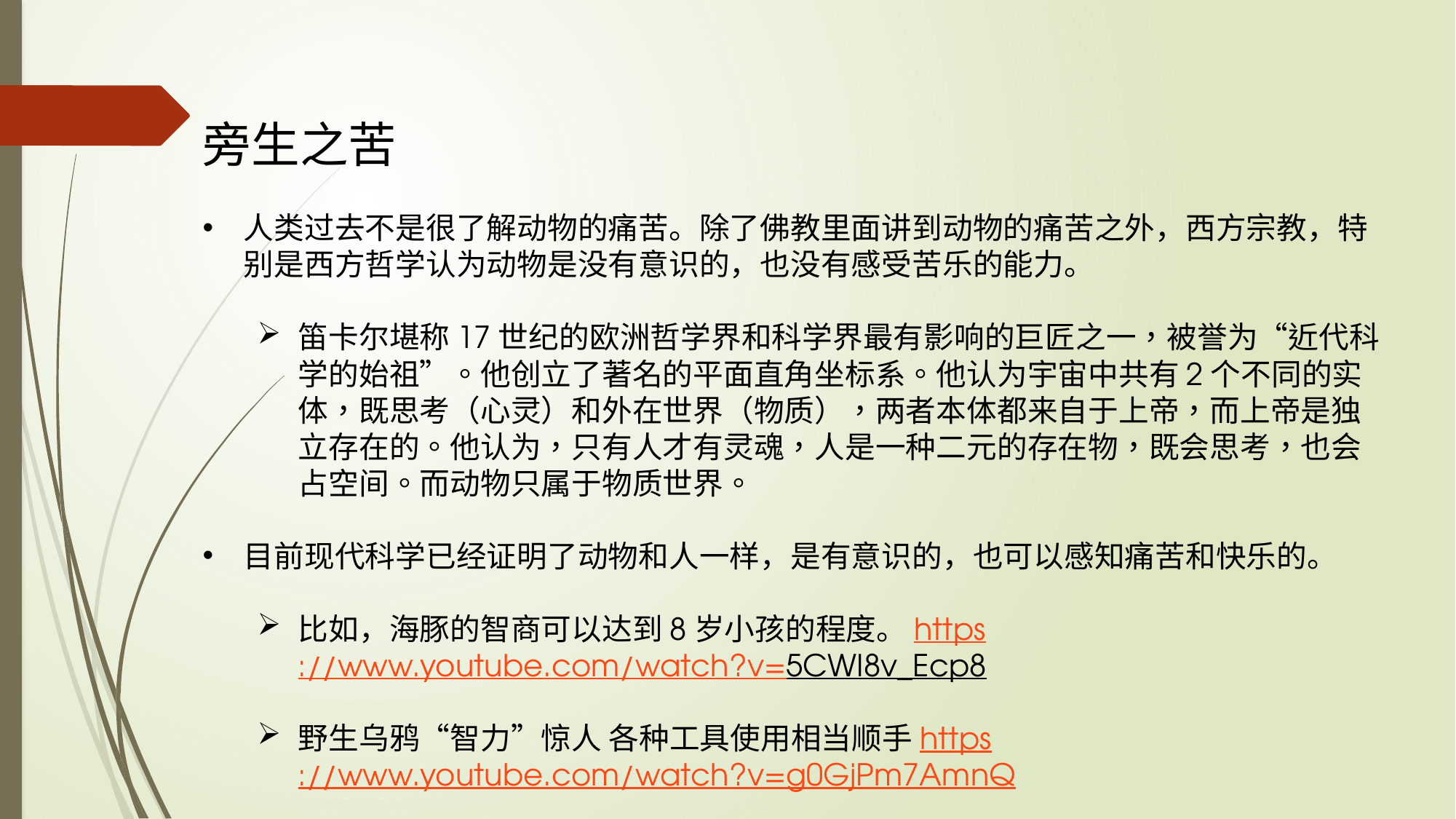

旁生之苦

人类过去不是很了解动物的痛苦。除了佛教里面讲到动物的痛苦之外，西方宗教，特别是西方哲学认为动物是没有意识的，也没有感受苦乐的能力。

笛卡尔堪称17世纪的欧洲哲学界和科学界最有影响的巨匠之一，被誉为“近代科学的始祖”。他创立了著名的平面直角坐标系。他认为宇宙中共有2个不同的实体，既思考（心灵）和外在世界（物质），两者本体都来自于上帝，而上帝是独立存在的。他认为，只有人才有灵魂，人是一种二元的存在物，既会思考，也会占空间。而动物只属于物质世界。

目前现代科学已经证明了动物和人一样，是有意识的，也可以感知痛苦和快乐的。

比如，海豚的智商可以达到8岁小孩的程度。https://www.youtube.com/watch?v=5CWI8v_Ecp8

野生乌鸦“智力”惊人 各种工具使用相当顺手https://www.youtube.com/watch?v=g0GjPm7AmnQ